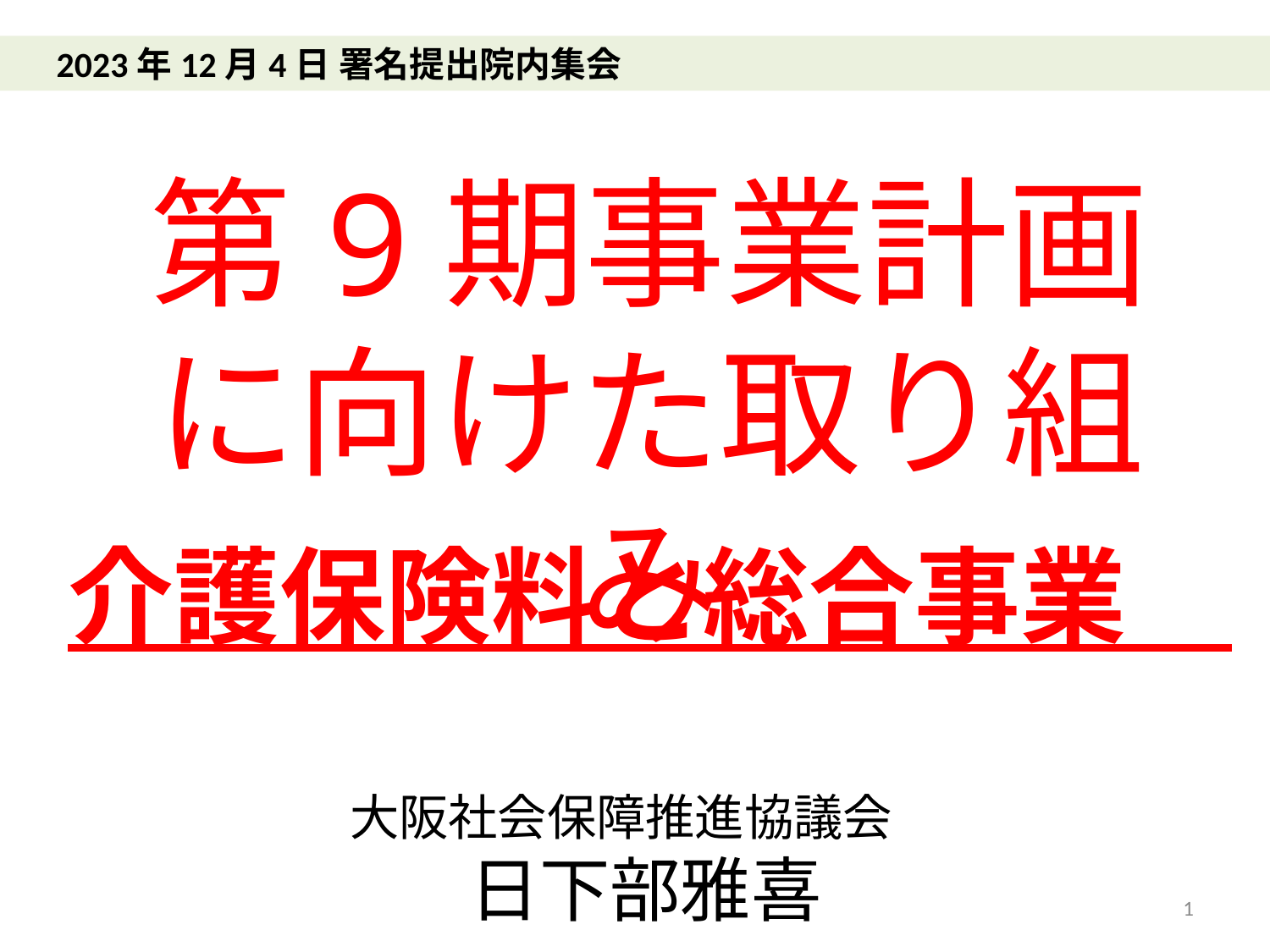

2023年12月4日 署名提出院内集会
第9期事業計画に向けた取り組み

介護保険料と総合事業
大阪社会保障推進協議会
日下部雅喜

1